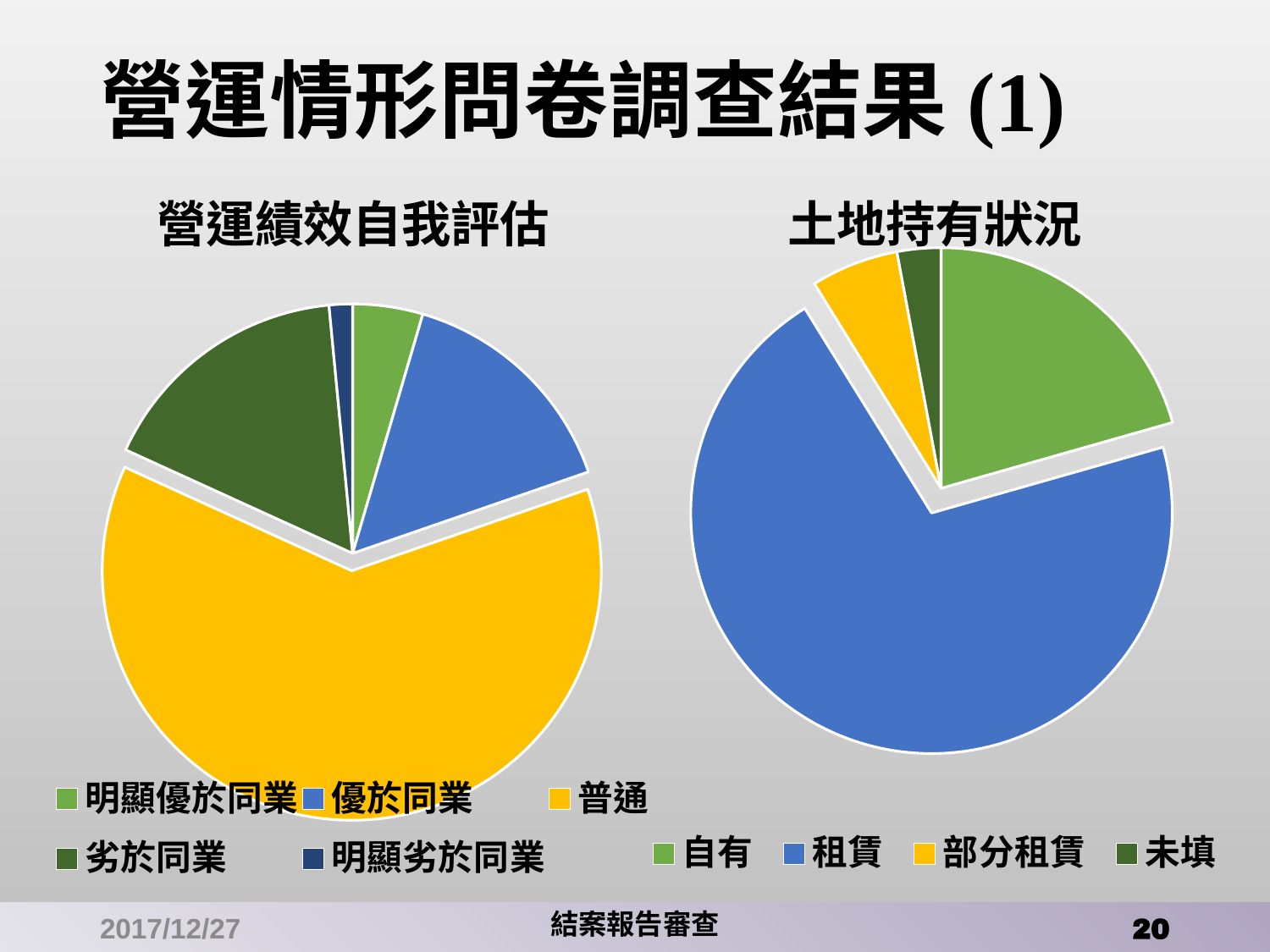

# 營運情形問卷調查結果(1)

### Chart: 營運績效自我評估

| Category | 銷售 |
|---|---|
| 明顯優於同業 | 3.0 |
| 優於同業 | 10.0 |
| 普通 | 41.0 |
| 劣於同業 | 11.0 |
| 明顯劣於同業 | 1.0 |

### Chart: 土地持有狀況

| Category | 銷售 |
|---|---|
| 自有 | 14.0 |
| 租賃 | 48.0 |
| 部分租賃 | 4.0 |
| 未填 | 2.0 |
2017/12/27
結案報告審查
20